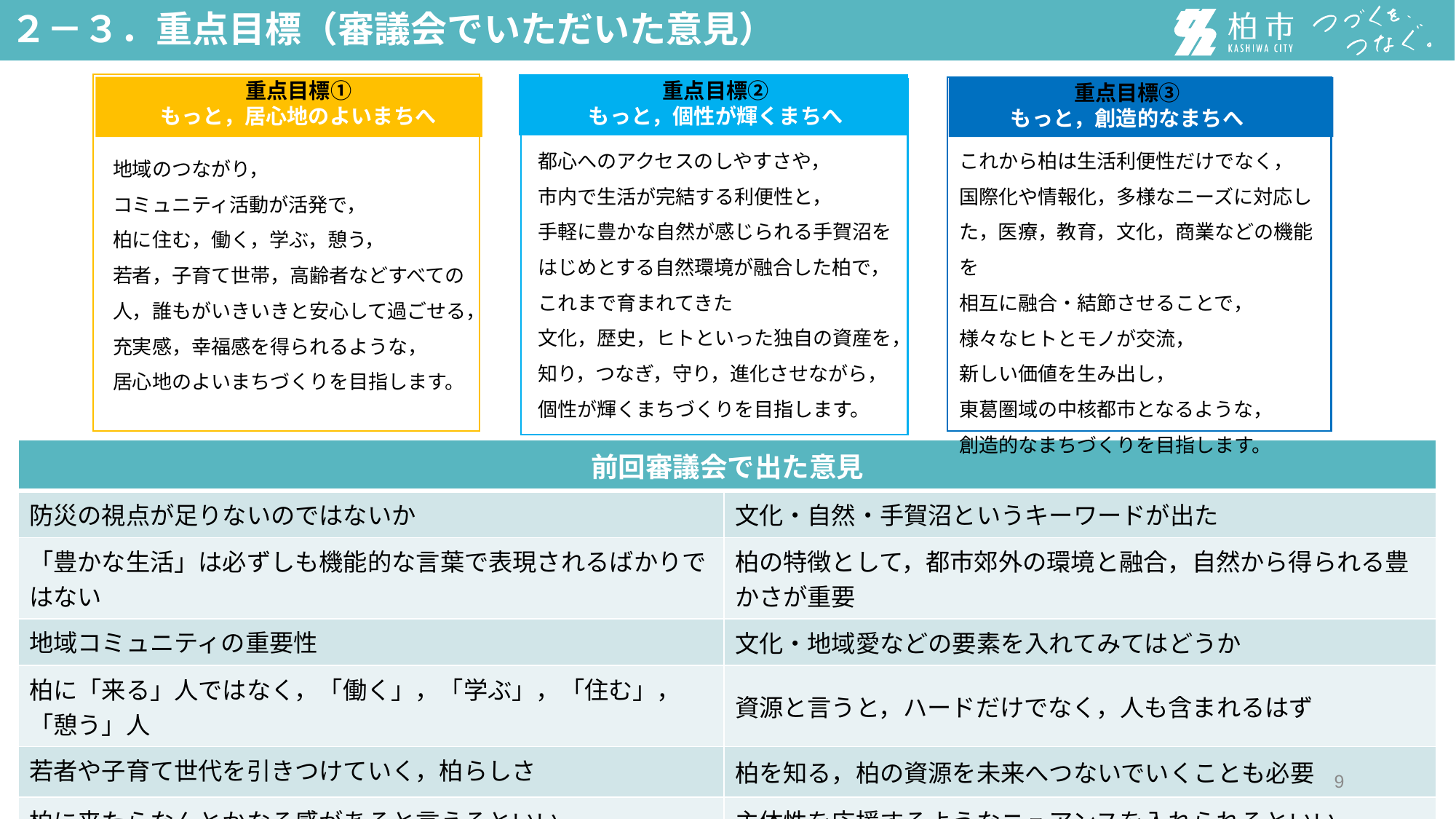

２－３．重点目標（審議会でいただいた意見）

重点目標①
もっと，居心地のよいまちへ
重点目標②
もっと，個性が輝くまちへ

重点目標③
もっと，創造的なまちへ

都心へのアクセスのしやすさや，
市内で生活が完結する利便性と，
手軽に豊かな自然が感じられる手賀沼を
はじめとする自然環境が融合した柏で，
これまで育まれてきた
文化，歴史，ヒトといった独自の資産を，
知り，つなぎ，守り，進化させながら，
個性が輝くまちづくりを目指します。
これから柏は生活利便性だけでなく，
国際化や情報化，多様なニーズに対応した，医療，教育，文化，商業などの機能を
相互に融合・結節させることで，
様々なヒトとモノが交流，
新しい価値を生み出し，
東葛圏域の中核都市となるような，
創造的なまちづくりを目指します。
地域のつながり，
コミュニティ活動が活発で，
柏に住む，働く，学ぶ，憩う，
若者，子育て世帯，高齢者などすべての人，誰もがいきいきと安心して過ごせる，
充実感，幸福感を得られるような，
居心地のよいまちづくりを目指します。
| 前回審議会で出た意見 | 前回審議会で出た意見 |
| --- | --- |
| 防災の視点が足りないのではないか | 文化・自然・手賀沼というキーワードが出た |
| 「豊かな生活」は必ずしも機能的な言葉で表現されるばかりではない | 柏の特徴として，都市郊外の環境と融合，自然から得られる豊かさが重要 |
| 地域コミュニティの重要性 | 文化・地域愛などの要素を入れてみてはどうか |
| 柏に「来る」人ではなく，「働く」，「学ぶ」，「住む」，「憩う」人 | 資源と言うと，ハードだけでなく，人も含まれるはず |
| 若者や子育て世代を引きつけていく，柏らしさ | 柏を知る，柏の資源を未来へつないでいくことも必要 |
| 柏に来たらなんとかなる感があると言えるといい | 主体性を応援するようなニュアンスを入れられるといい |
9